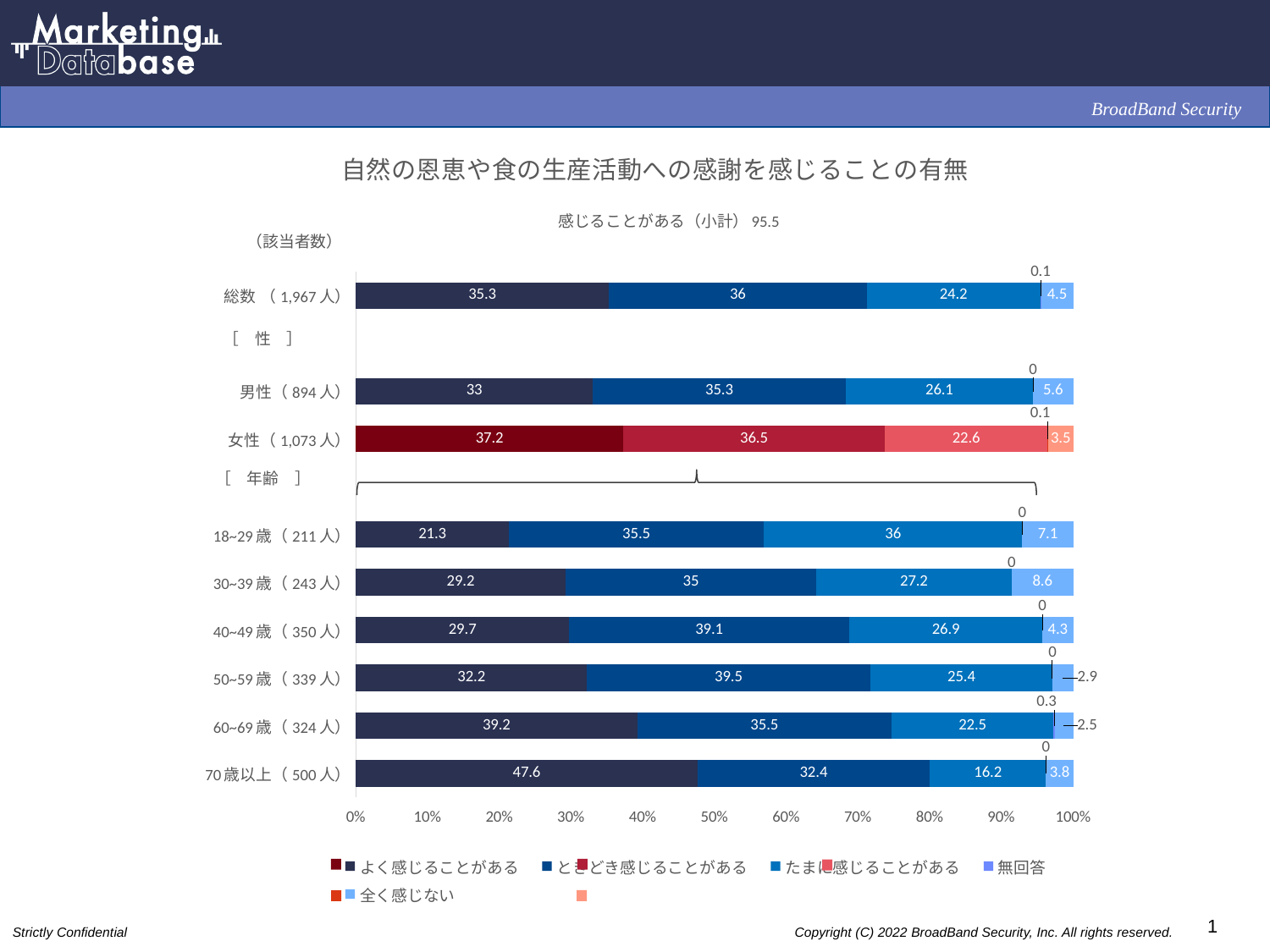

### Chart: 自然の恩恵や食の生産活動への感謝を感じることの有無

| Category | よく感じることがある | ときどき感じることがある | たまに感じることがある | 無回答 | 全く感じない |
|---|---|---|---|---|---|
| 総数 （1,967人） | 35.3 | 36.0 | 24.2 | 0.1 | 4.5 |
|  | None | None | None | None | None |
| 男性（894人） | 33.0 | 35.3 | 26.1 | 0.0 | 5.6 |
| 女性（1,073人） | 37.2 | 36.5 | 22.6 | 0.1 | 3.5 |
|  | None | None | None | None | None |
| 18~29歳（211人） | 21.3 | 35.5 | 36.0 | 0.0 | 7.1 |
| 30~39歳（243人） | 29.2 | 35.0 | 27.2 | 0.0 | 8.6 |
| 40~49歳（350人） | 29.7 | 39.1 | 26.9 | 0.0 | 4.3 |
| 50~59歳（339人） | 32.2 | 39.5 | 25.4 | 0.0 | 2.9 |
| 60~69歳（324人） | 39.2 | 35.5 | 22.5 | 0.3 | 2.5 |
| 70歳以上（500人） | 47.6 | 32.4 | 16.2 | 0.0 | 3.8 |